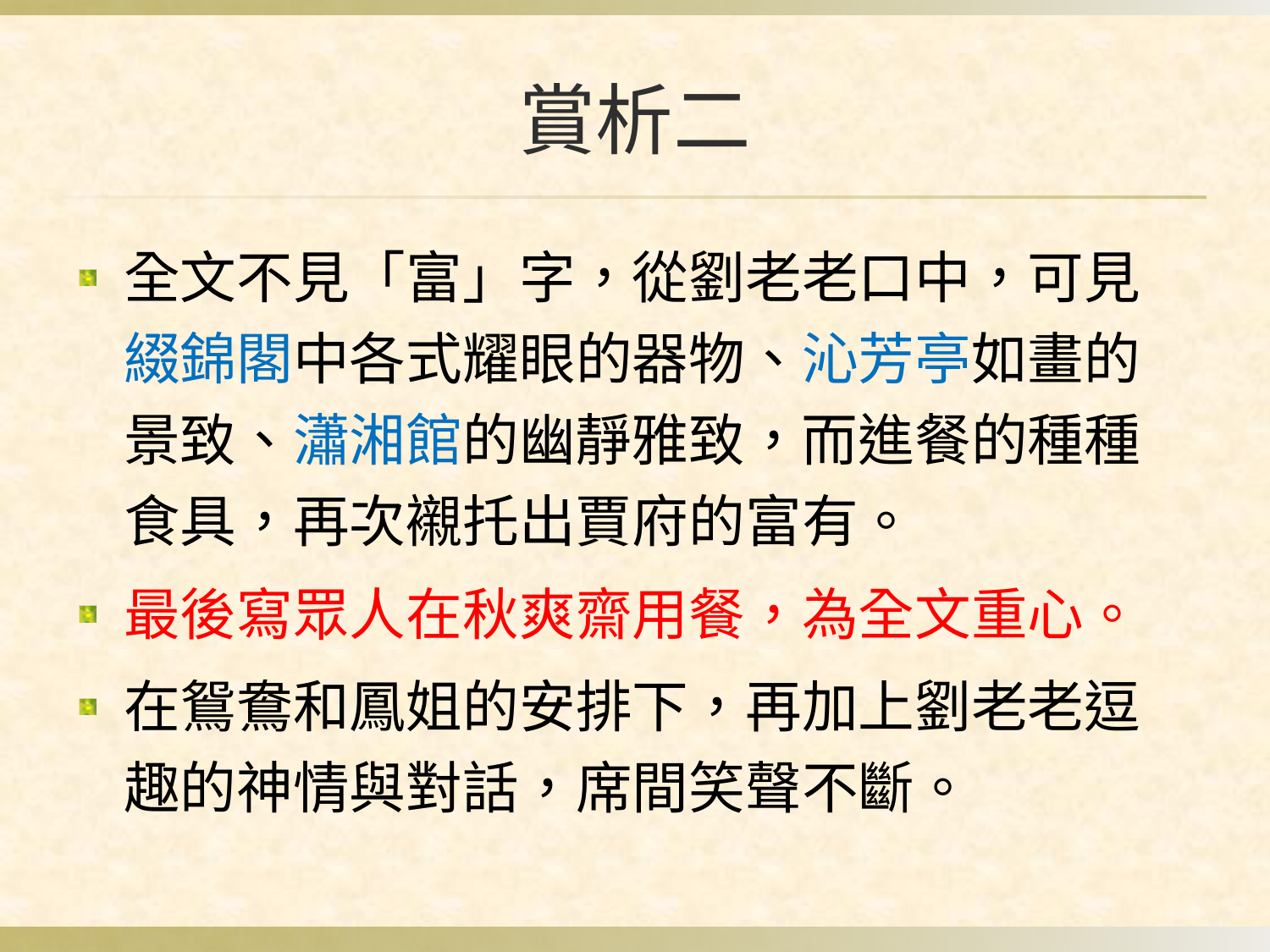

# 賞析二
全文不見「富」字，從劉老老口中，可見綴錦閣中各式耀眼的器物、沁芳亭如畫的景致、瀟湘館的幽靜雅致，而進餐的種種食具，再次襯托出賈府的富有。
最後寫眾人在秋爽齋用餐，為全文重心。
在鴛鴦和鳳姐的安排下，再加上劉老老逗 趣的神情與對話，席間笑聲不斷。